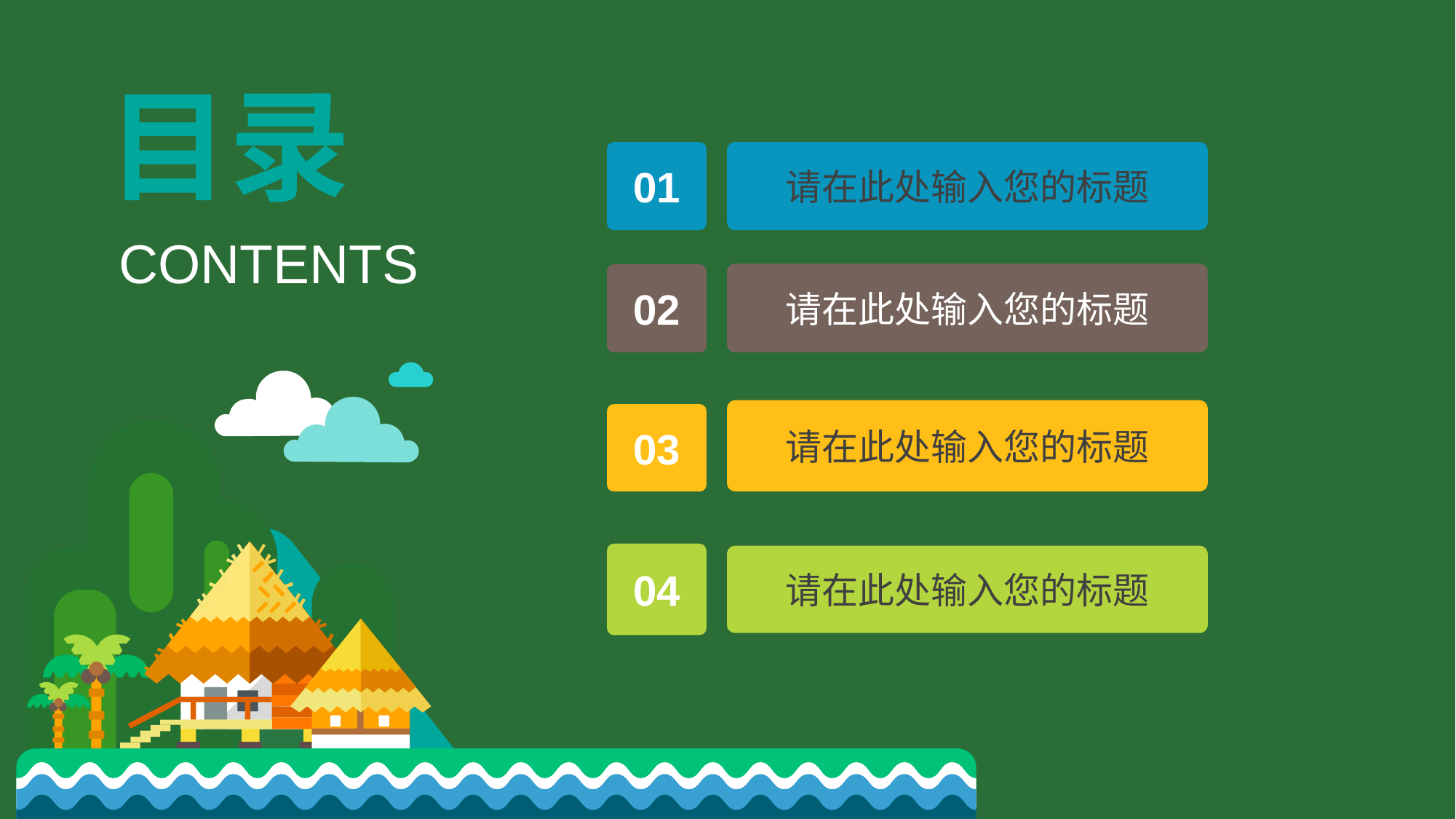

目录
01
请在此处输入您的标题
CONTENTS
请在此处输入您的标题
02

请在此处输入您的标题
03

04

请在此处输入您的标题